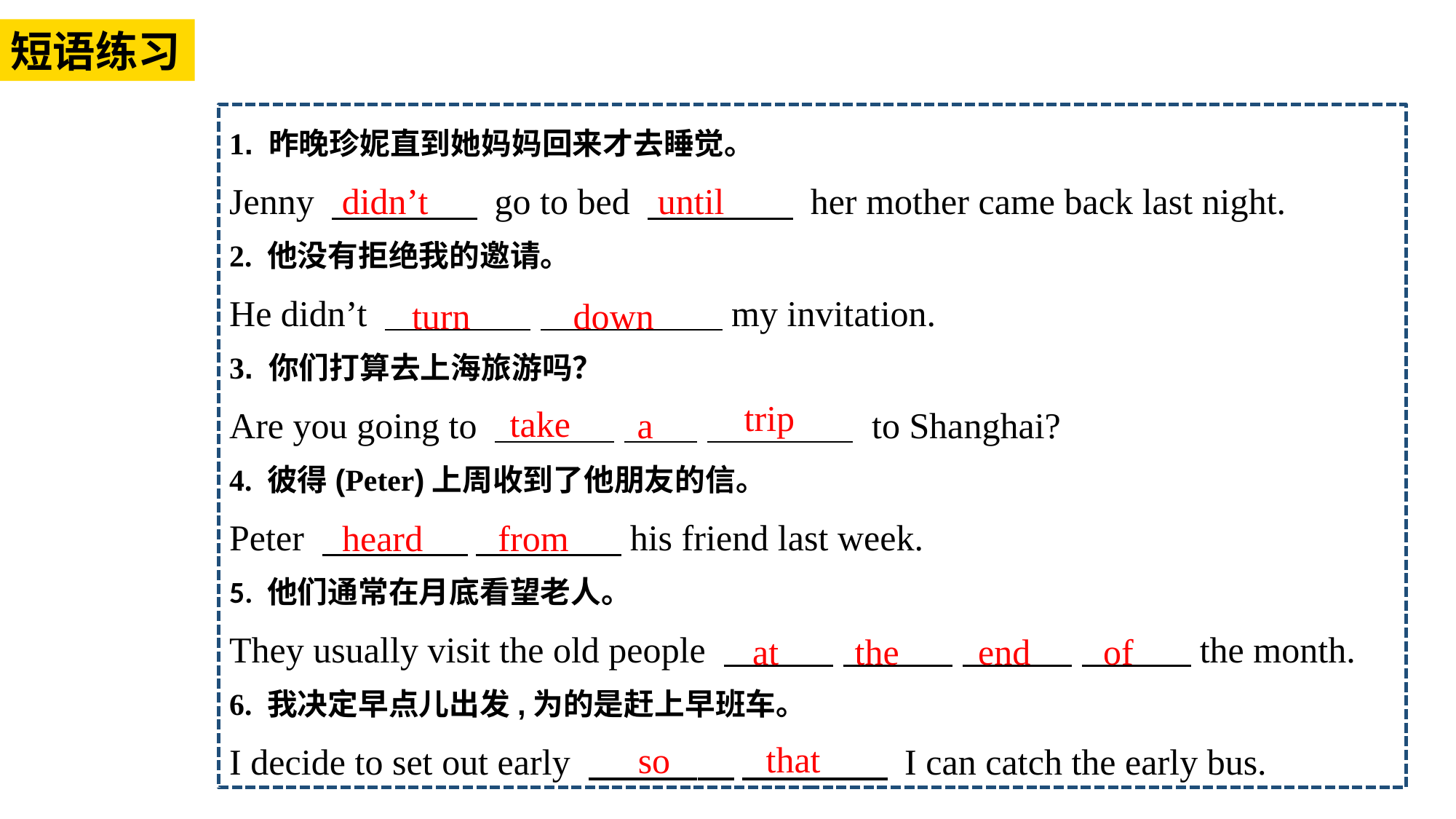

短语练习
1. 昨晚珍妮直到她妈妈回来才去睡觉。
Jenny 　　　　 go to bed 　　　　 her mother came back last night.
2. 他没有拒绝我的邀请。
He didn’t 　　　　 　　　　　my invitation.
3. 你们打算去上海旅游吗？
Are you going to 　　　  　　 　　　　 to Shanghai?
4. 彼得(Peter)上周收到了他朋友的信。
Peter 　　　　 　　　　his friend last week.
5. 他们通常在月底看望老人。
They usually visit the old people 　　　 　　　 　　　 　　　the month.
6. 我决定早点儿出发,为的是赶上早班车。
I decide to set out early 　　　　 　　　　 I can catch the early bus.
didn’t
until
turn
down
trip
take
a
heard
from
at
the
end
of
that
so